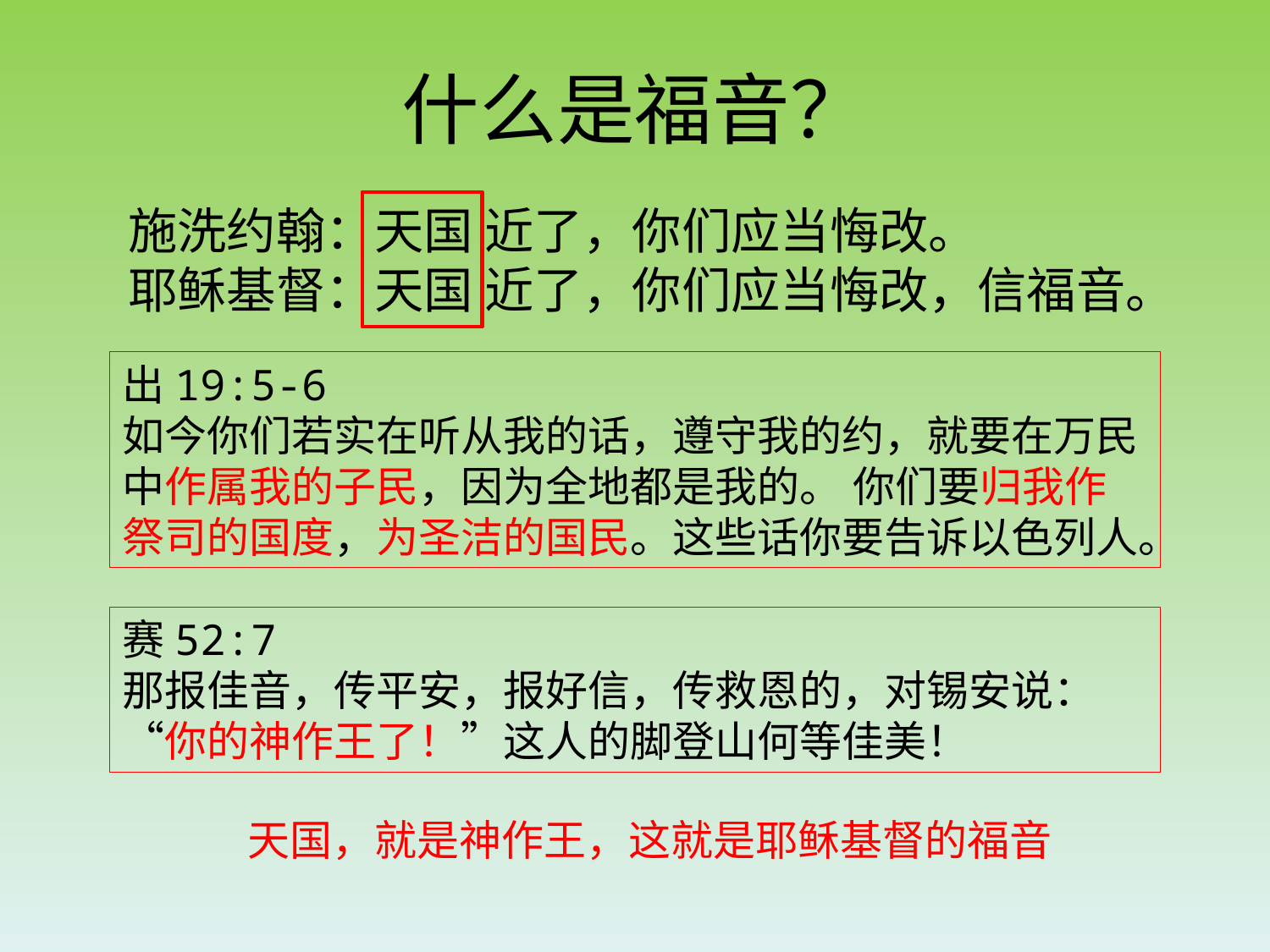

# 什么是福音？
施洗约翰：天国 近了，你们应当悔改。
耶稣基督：天国 近了，你们应当悔改，信福音。

出19:5-6
如今你们若实在听从我的话，遵守我的约，就要在万民中作属我的子民，因为全地都是我的。  你们要归我作祭司的国度，为圣洁的国民。这些话你要告诉以色列人。
赛52:7
那报佳音，传平安，报好信，传救恩的，对锡安说：“你的神作王了！”这人的脚登山何等佳美！
天国，就是神作王，这就是耶稣基督的福音